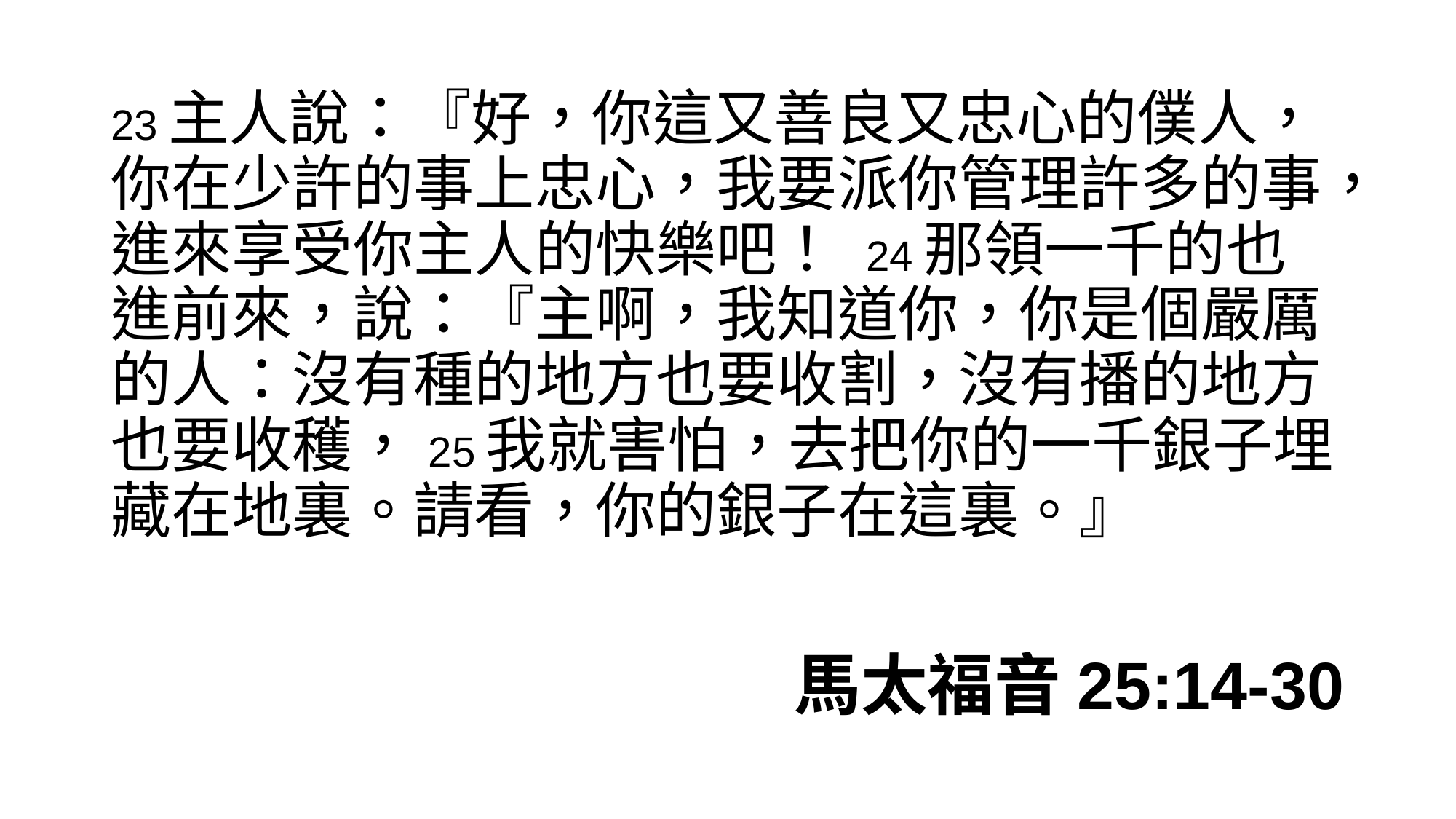

23主人說：『好，你這又善良又忠心的僕人，你在少許的事上忠心，我要派你管理許多的事，進來享受你主人的快樂吧！ 24那領一千的也進前來，說：『主啊，我知道你，你是個嚴厲的人：沒有種的地方也要收割，沒有播的地方也要收穫，25我就害怕，去把你的一千銀子埋藏在地裏。請看，你的銀子在這裏。』
# 馬太福音25:14-30